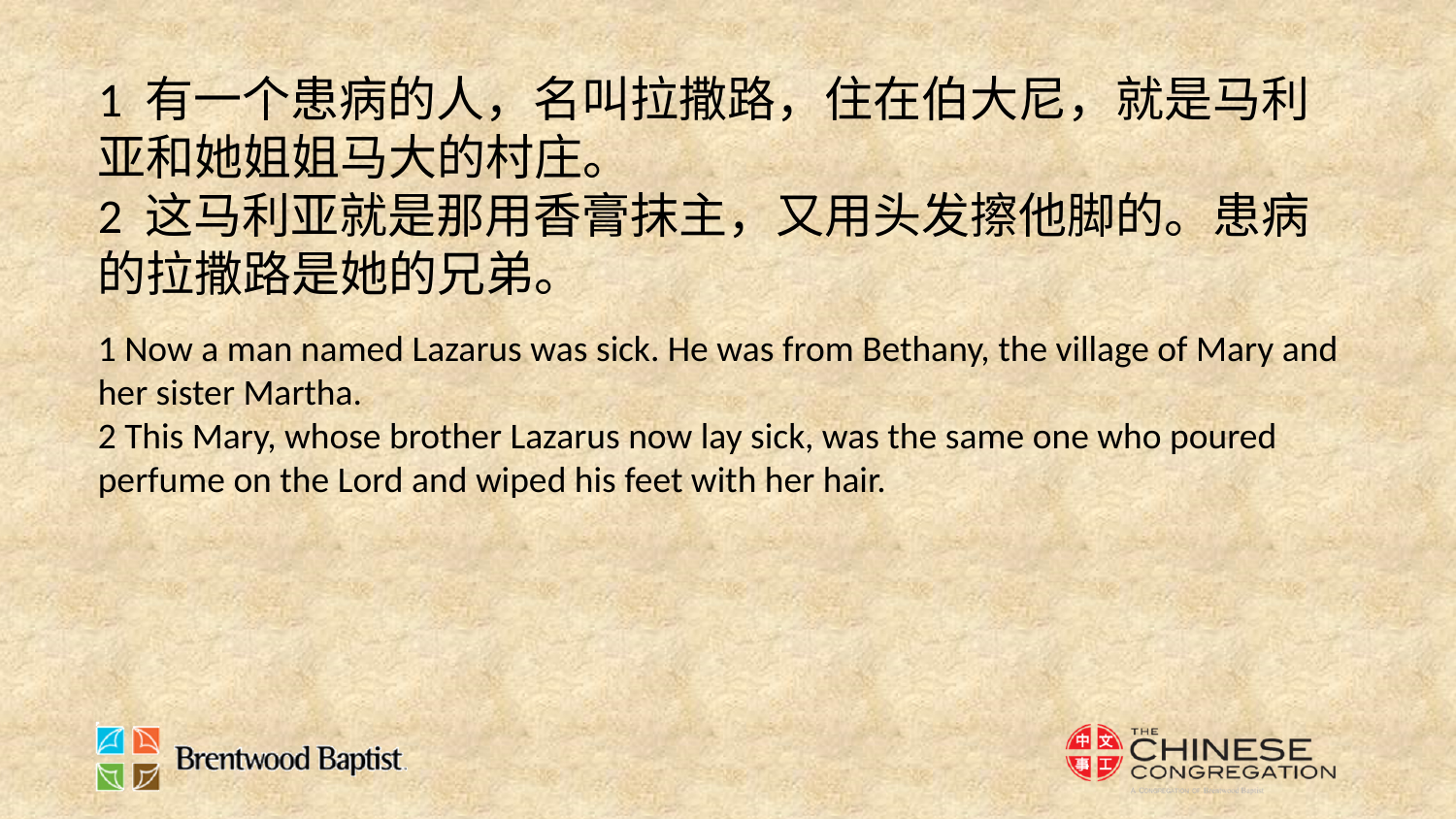

1 有一个患病的人，名叫拉撒路，住在伯大尼，就是马利亚和她姐姐马大的村庄。
2 这马利亚就是那用香膏抹主，又用头发擦他脚的。患病的拉撒路是她的兄弟。

1 Now a man named Lazarus was sick. He was from Bethany, the village of Mary and her sister Martha.
2 This Mary, whose brother Lazarus now lay sick, was the same one who poured perfume on the Lord and wiped his feet with her hair.